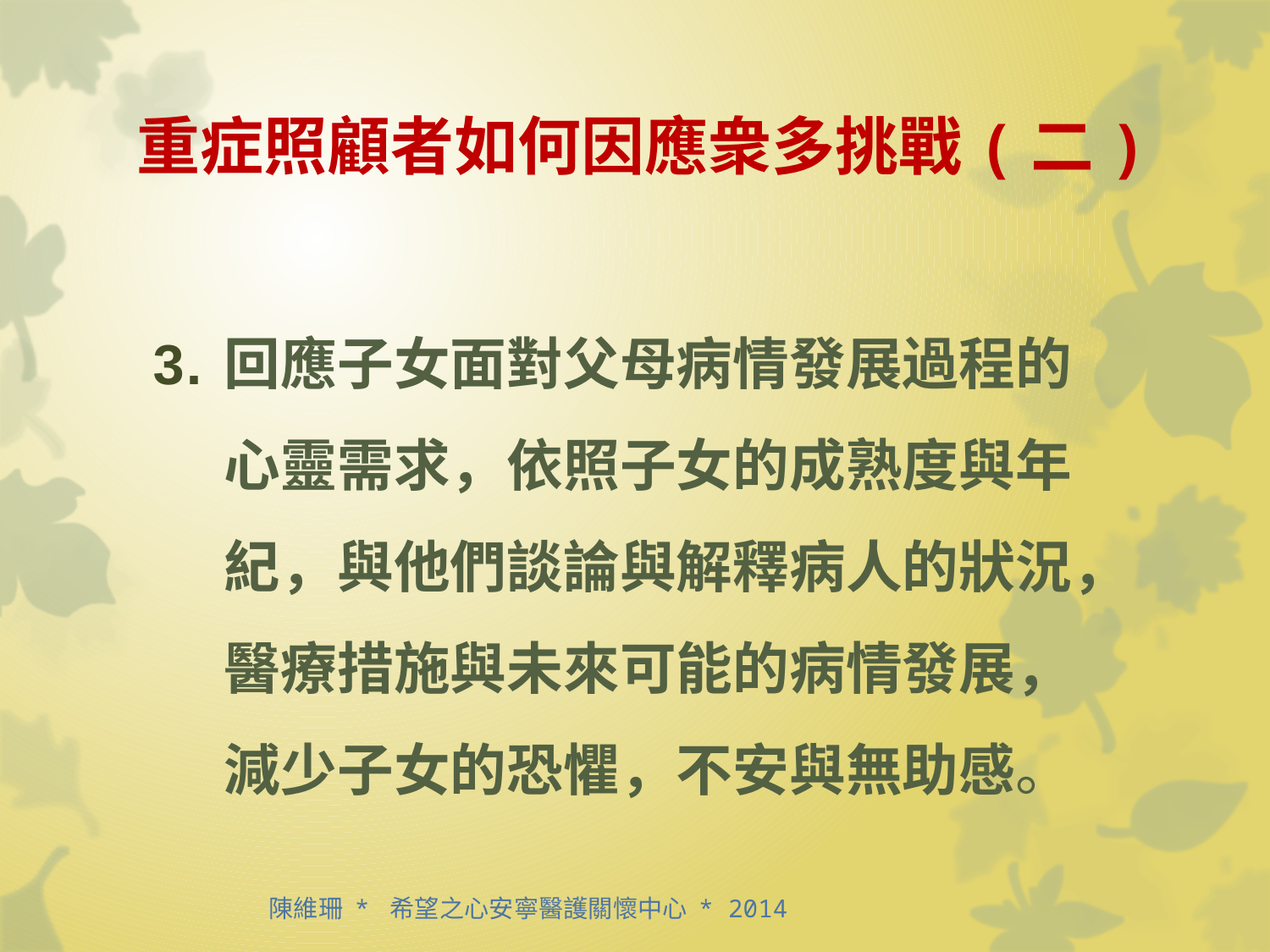

# 重症照顧者如何因應衆多挑戰(二)
回應子女面對父母病情發展過程的心靈需求，依照子女的成熟度與年紀，與他們談論與解釋病人的狀況，醫療措施與未來可能的病情發展，減少子女的恐懼，不安與無助感。

                    陳維珊 * 希望之心安寧醫護關懷中心 * 2014